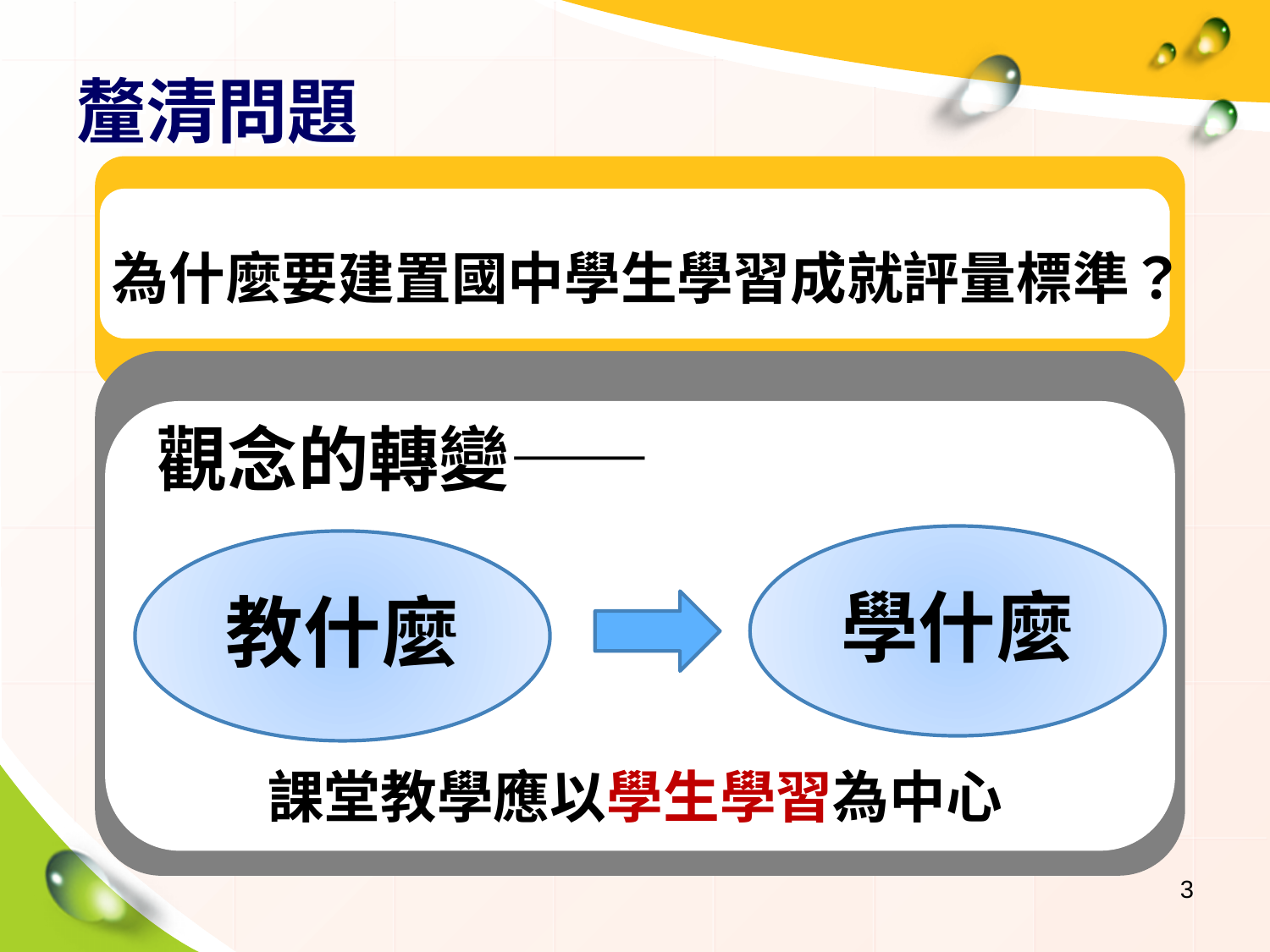

釐清問題

    觀念的轉變——

為什麼要建置國中學生學習成就評量標準？

學什麼
教什麼

課堂教學應以學生學習為中心
3